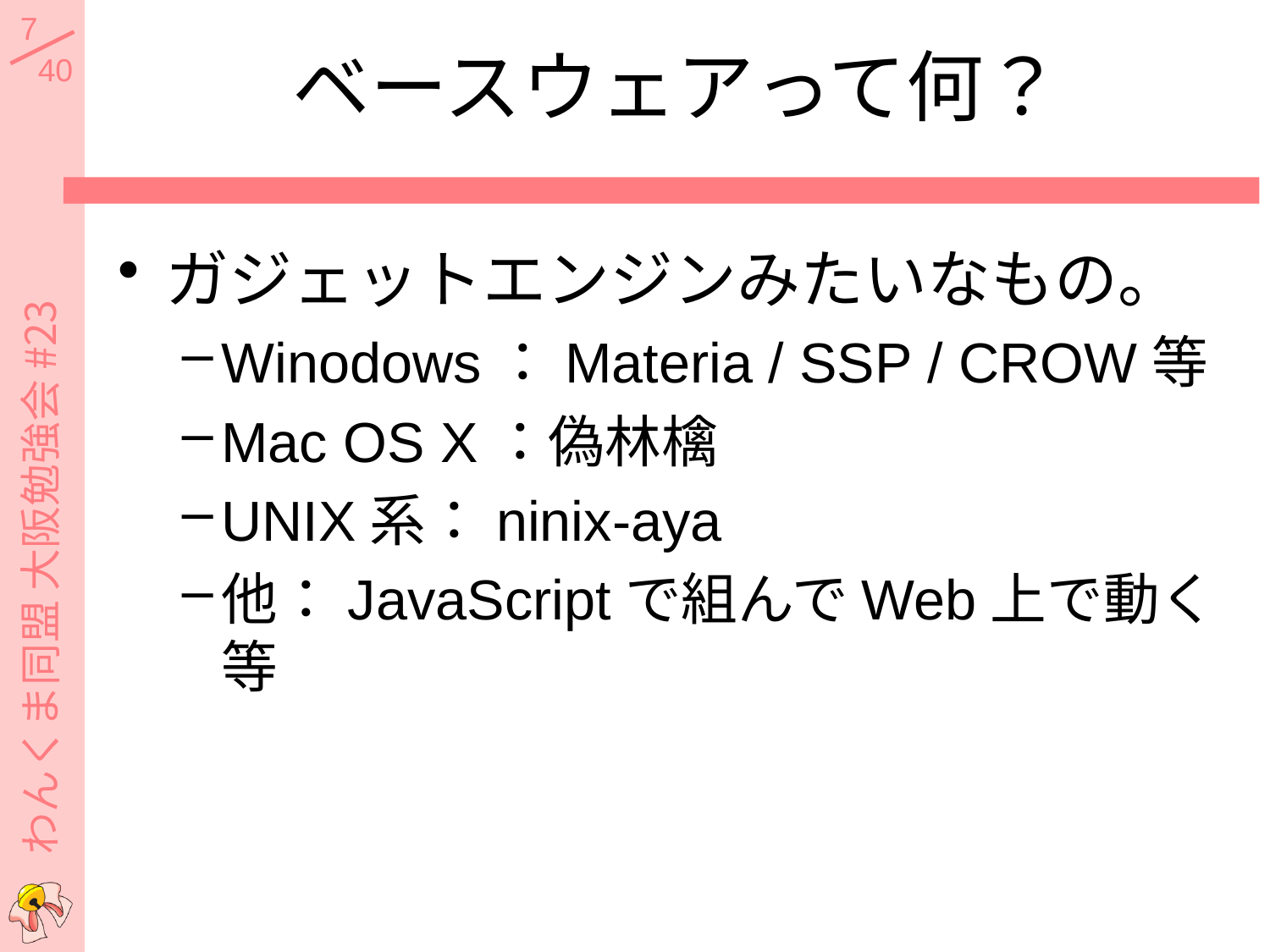

# ベースウェアって何？
ガジェットエンジンみたいなもの。
Winodows：Materia / SSP / CROW等
Mac OS X：偽林檎
UNIX系：ninix-aya
他：JavaScriptで組んでWeb上で動く等
わんくま同盟 大阪勉強会 #23